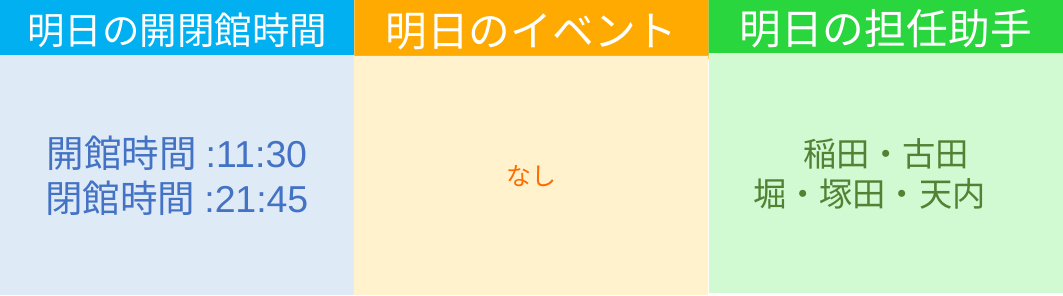

明日の開閉館時間
明日の担任助手
明日のイベント
稲田・古田
堀・塚田・天内
開館時間:11:30
閉館時間:21:45
なし